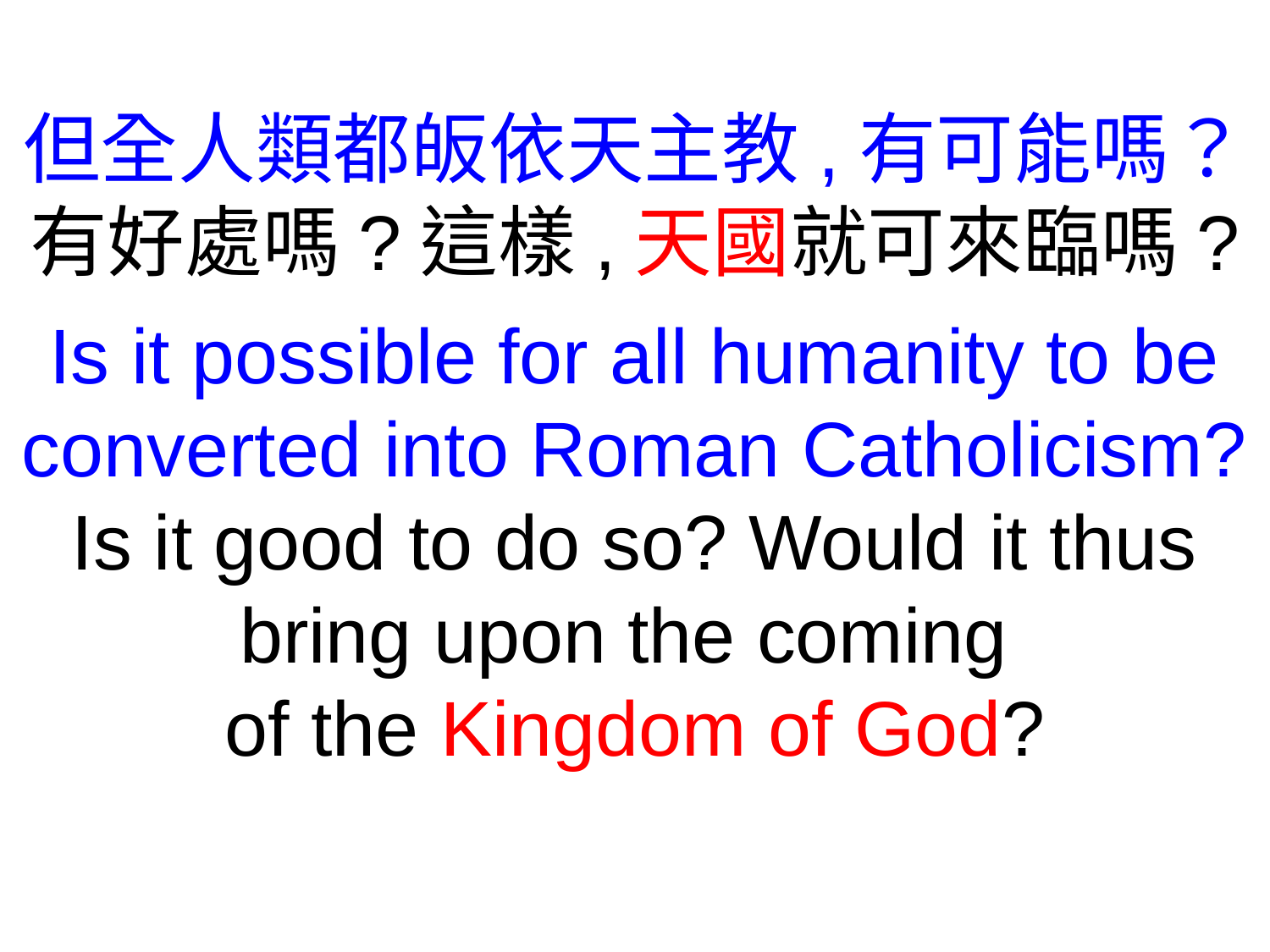

但全人類都皈依天主教,有可能嗎？有好處嗎?這樣,天國就可來臨嗎?
Is it possible for all humanity to be converted into Roman Catholicism? Is it good to do so? Would it thus bring upon the coming
of the Kingdom of God?